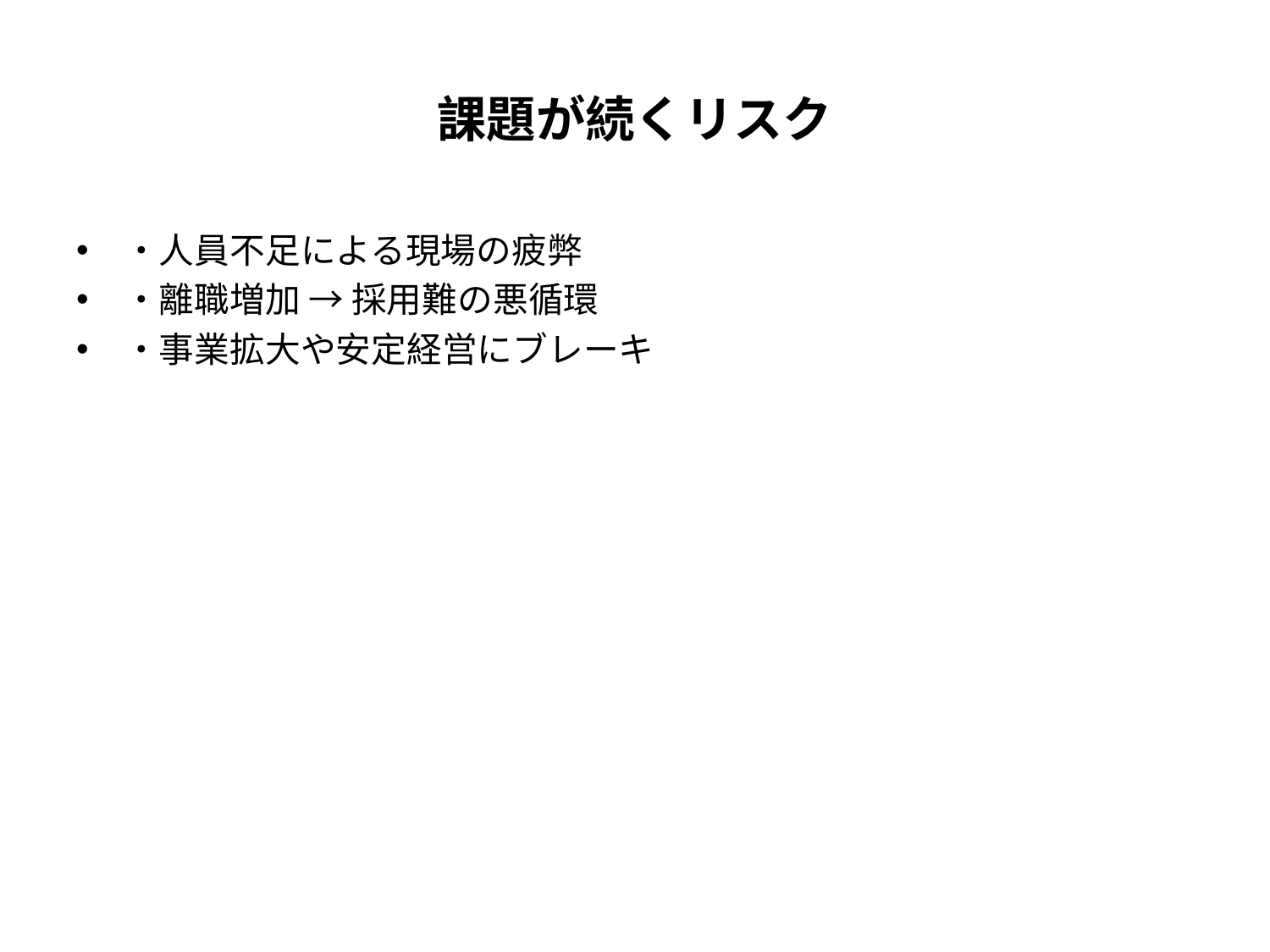

# 課題が続くリスク
・人員不足による現場の疲弊
・離職増加 → 採用難の悪循環
・事業拡大や安定経営にブレーキ